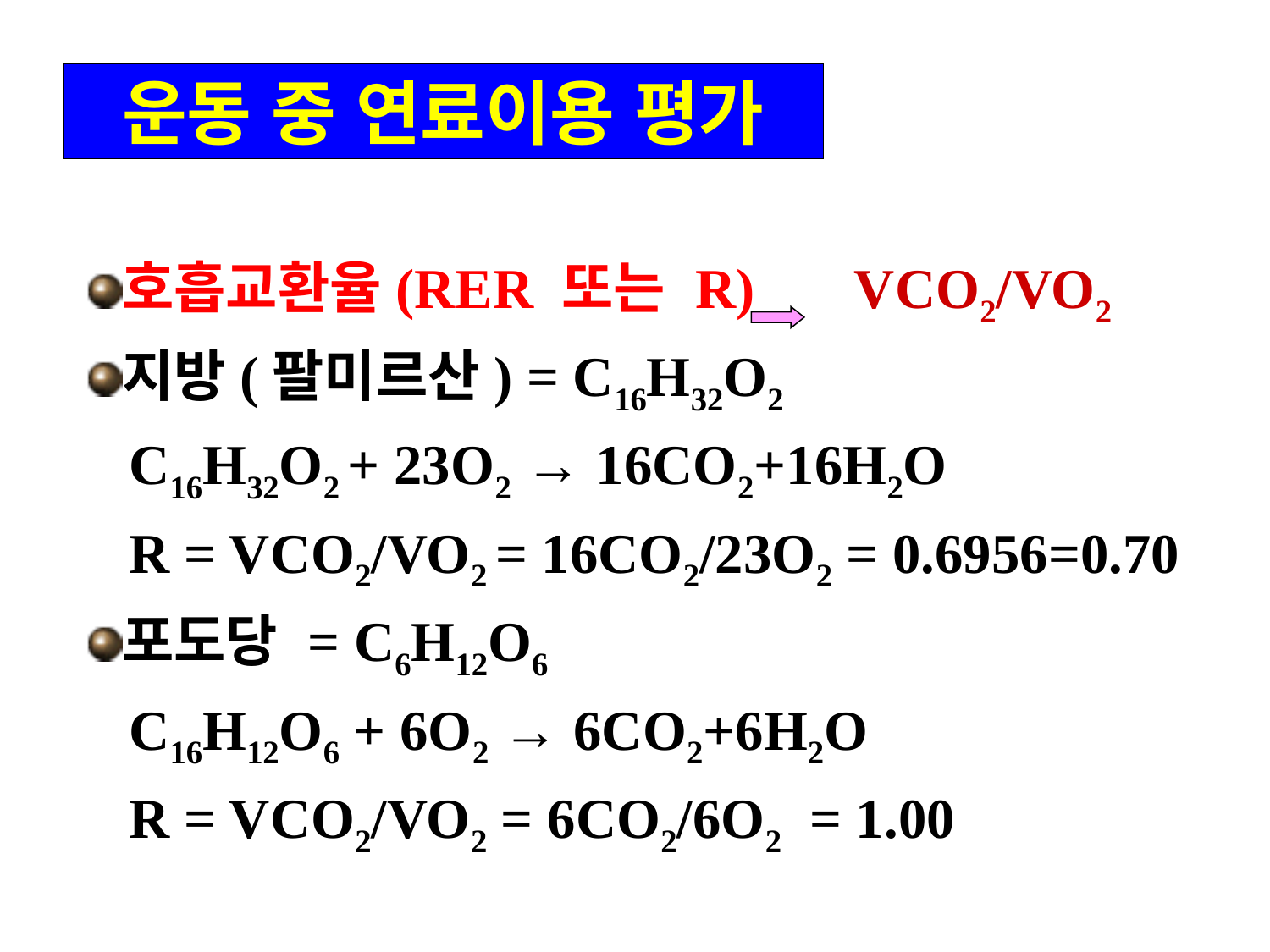

운동 중 연료이용 평가
호흡교환율(RER 또는 R)       VCO2/VO2
지방(팔미르산) = C16H32O2
   C16H32O2 + 23O2 → 16CO2+16H2O
   R = VCO2/VO2 = 16CO2/23O2 = 0.6956=0.70
포도당 = C6H12O6
   C16H12O6 + 6O2 → 6CO2+6H2O
   R = VCO2/VO2 = 6CO2/6O2  = 1.00